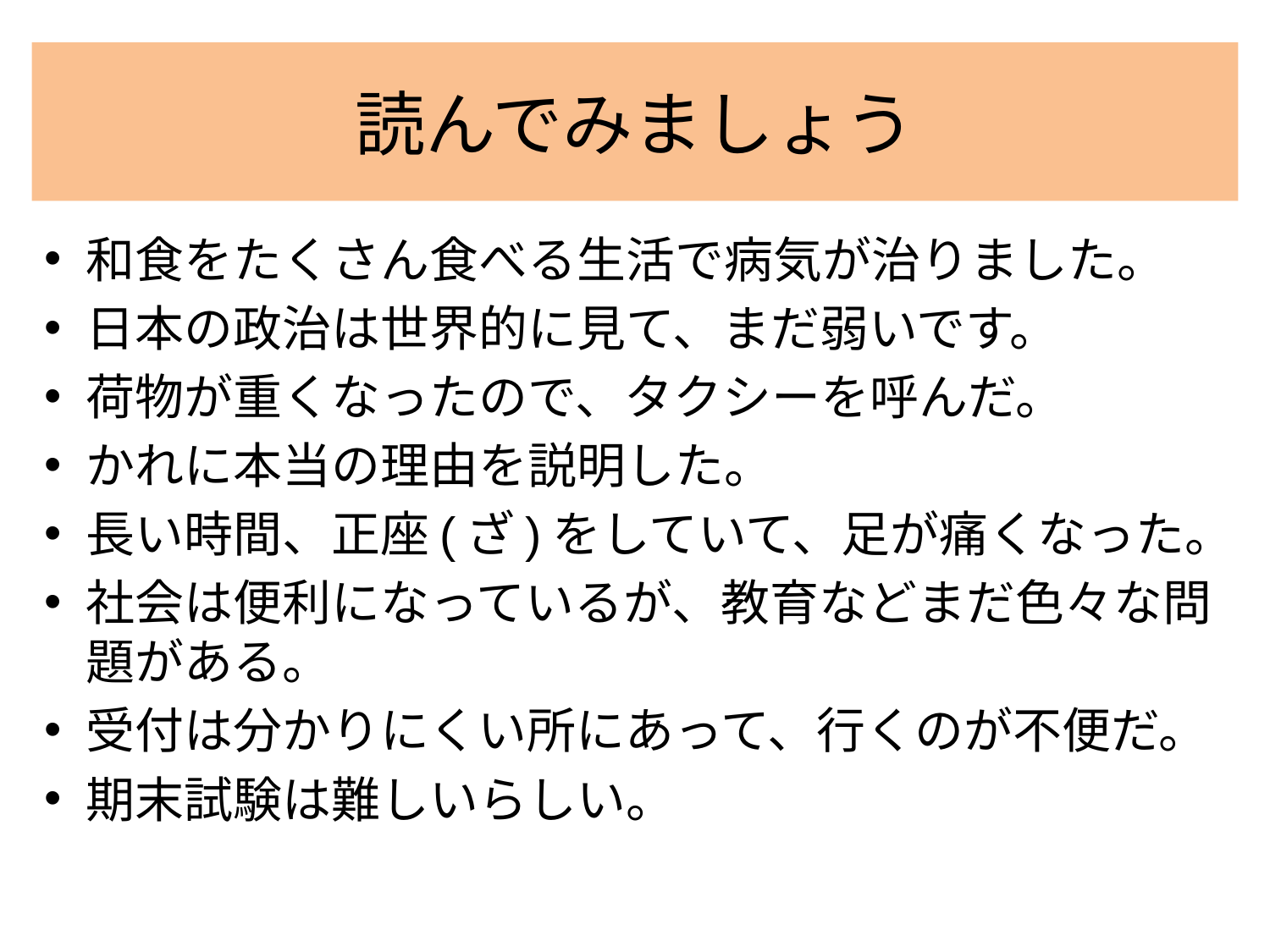

# 読んでみましょう
和食をたくさん食べる生活で病気が治りました。
日本の政治は世界的に見て、まだ弱いです。
荷物が重くなったので、タクシーを呼んだ。
かれに本当の理由を説明した。
長い時間、正座(ざ)をしていて、足が痛くなった。
社会は便利になっているが、教育などまだ色々な問題がある。
受付は分かりにくい所にあって、行くのが不便だ。
期末試験は難しいらしい。